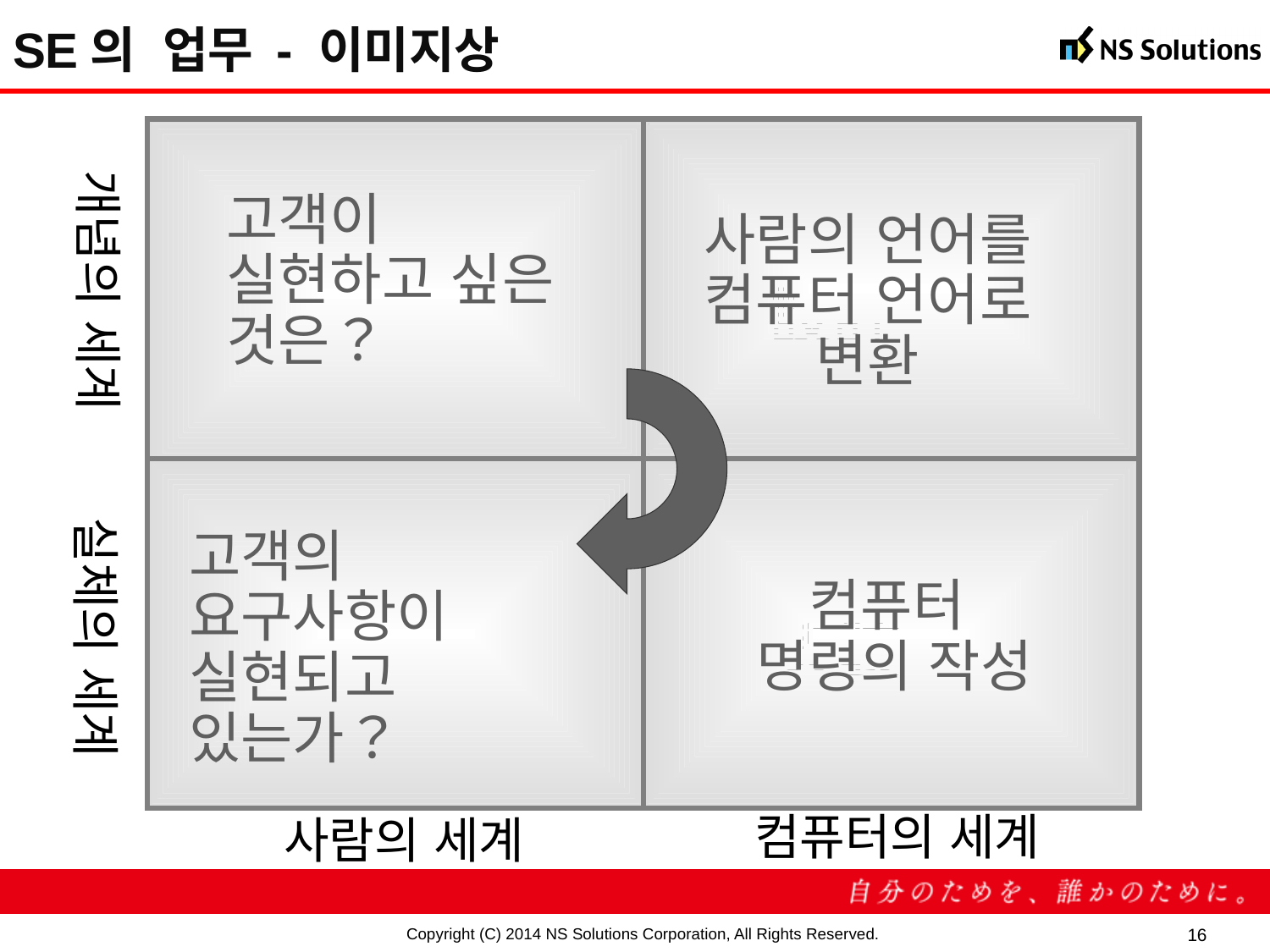

SE의  업무 - 이미지상

개념의 세계
고객이
실현하고 싶은
것은？
사람의 언어를
컴퓨터 언어로
변환
設計

실체의 세계
고객의
요구사항이
실현되고
있는가？
컴퓨터
명령의 작성
実装
컴퓨터의 세계
사람의 세계